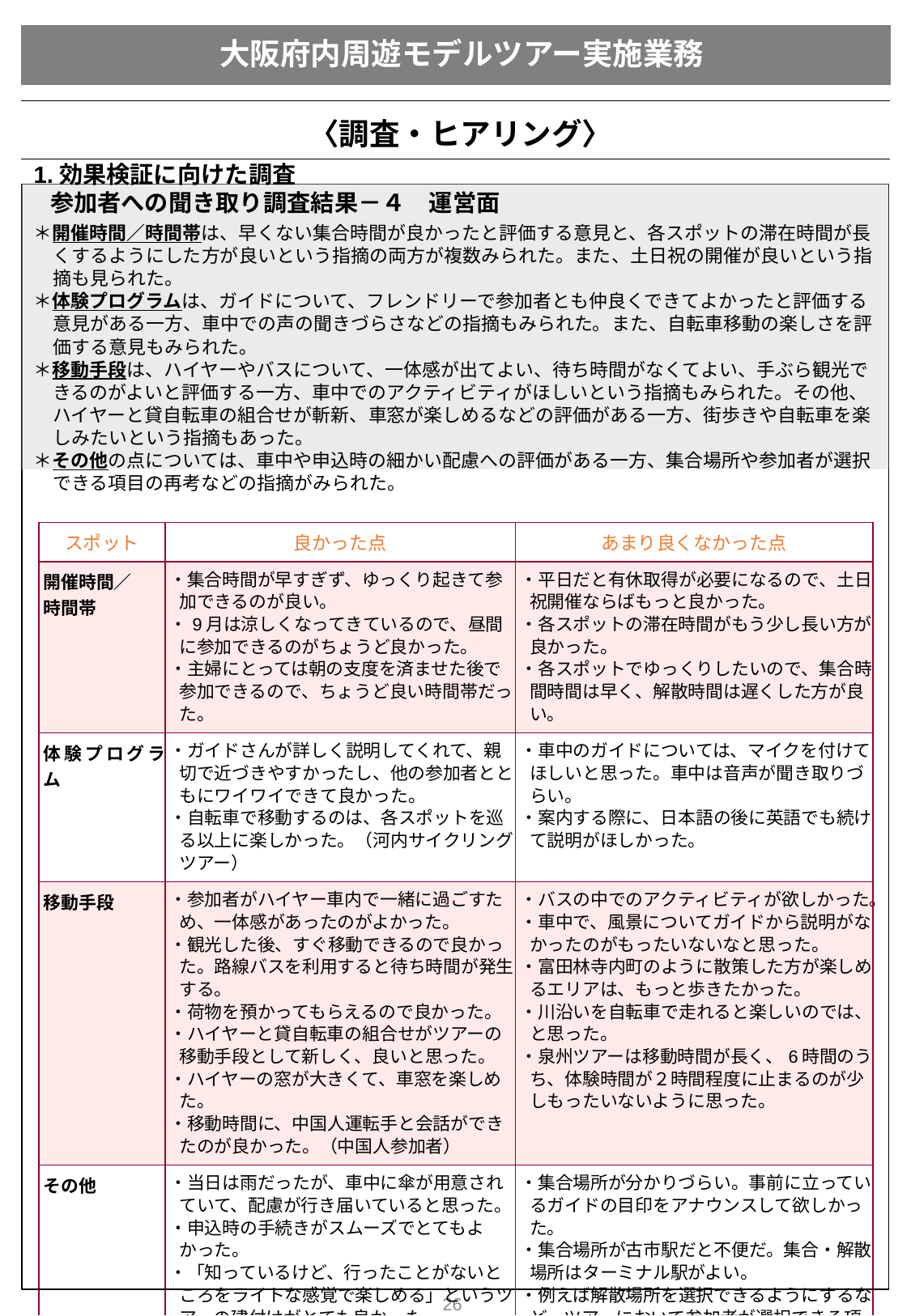

# 大阪府内周遊モデルツアー実施業務
〈調査・ヒアリング〉
1.効果検証に向けた調査
  参加者への聞き取り調査結果－４　運営面
＊開催時間／時間帯は、早くない集合時間が良かったと評価する意見と、各スポットの滞在時間が長くするようにした方が良いという指摘の両方が複数みられた。また、土日祝の開催が良いという指摘も見られた。
＊体験プログラムは、ガイドについて、フレンドリーで参加者とも仲良くできてよかったと評価する意見がある一方、車中での声の聞きづらさなどの指摘もみられた。また、自転車移動の楽しさを評価する意見もみられた｡
＊移動手段は、ハイヤーやバスについて、一体感が出てよい、待ち時間がなくてよい、手ぶら観光できるのがよいと評価する一方、車中でのアクティビティがほしいという指摘もみられた。その他、ハイヤーと貸自転車の組合せが斬新、車窓が楽しめるなどの評価がある一方、街歩きや自転車を楽しみたいという指摘もあった。
＊その他の点については、車中や申込時の細かい配慮への評価がある一方、集合場所や参加者が選択できる項目の再考などの指摘がみられた。

| スポット | 良かった点 | あまり良くなかった点 |
| --- | --- | --- |
| 開催時間／ 時間帯 | ・集合時間が早すぎず、ゆっくり起きて参加できるのが良い。 ・9月は涼しくなってきているので、昼間に参加できるのがちょうど良かった。 ・主婦にとっては朝の支度を済ませた後で参加できるので、ちょうど良い時間帯だった。 | ・平日だと有休取得が必要になるので、土日祝開催ならばもっと良かった。 ・各スポットの滞在時間がもう少し長い方が良かった。 ・各スポットでゆっくりしたいので、集合時間時間は早く、解散時間は遅くした方が良い。 |
| 体験プログラム | ・ガイドさんが詳しく説明してくれて、親切で近づきやすかったし、他の参加者とともにワイワイできて良かった。 ・自転車で移動するのは、各スポットを巡る以上に楽しかった。（河内サイクリングツアー） | ・車中のガイドについては、マイクを付けてほしいと思った。車中は音声が聞き取りづらい。 ・案内する際に、日本語の後に英語でも続けて説明がほしかった。 |
| 移動手段 | ・参加者がハイヤー車内で一緒に過ごすため、一体感があったのがよかった。 ・観光した後、すぐ移動できるので良かった。路線バスを利用すると待ち時間が発生する。 ・荷物を預かってもらえるので良かった。 ・ハイヤーと貸自転車の組合せがツアーの移動手段として新しく、良いと思った。 ・ハイヤーの窓が大きくて、車窓を楽しめた。 ・移動時間に、中国人運転手と会話ができたのが良かった。（中国人参加者） | ・バスの中でのアクティビティが欲しかった。 ・車中で、風景についてガイドから説明がなかったのがもったいないなと思った。 ・富田林寺内町のように散策した方が楽しめるエリアは、もっと歩きたかった。 ・川沿いを自転車で走れると楽しいのでは、と思った。 ・泉州ツアーは移動時間が長く、6時間のうち、体験時間が２時間程度に止まるのが少しもったいないように思った。 |
| その他 | ・当日は雨だったが、車中に傘が用意されていて、配慮が行き届いていると思った。 ・申込時の手続きがスムーズでとてもよかった。 ・「知っているけど、行ったことがないところをライトな感覚で楽しめる」というツアーの建付けがとても良かった。 | ・集合場所が分かりづらい。事前に立っているガイドの目印をアナウンスして欲しかった。 ・集合場所が古市駅だと不便だ。集合・解散場所はターミナル駅がよい。 ・例えば解散場所を選択できるようにするなど、ツアーにおいて参加者が選択できる項目を再考した方が良いと思った。 |
26